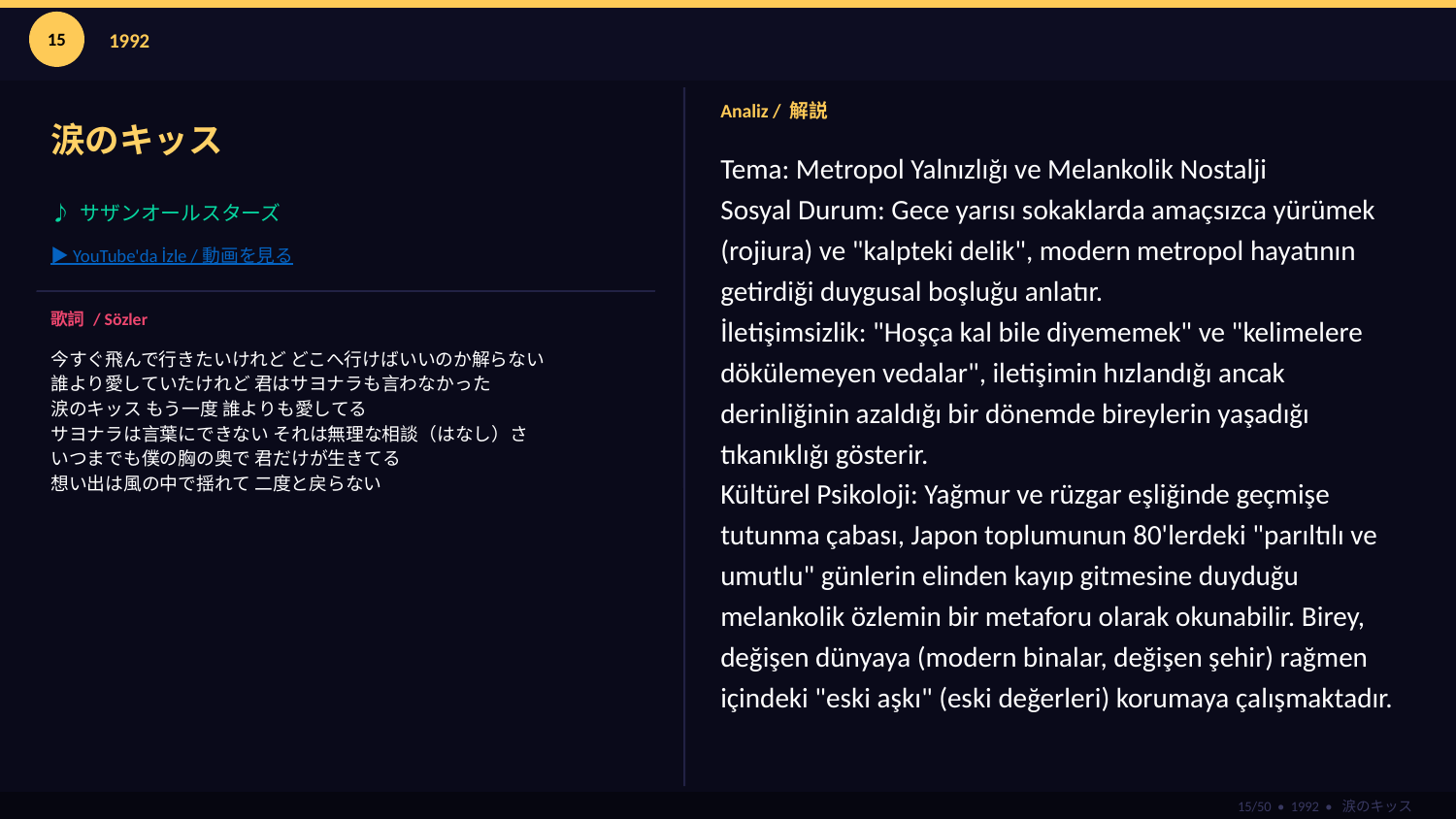

15
1992
涙のキッス

Analiz / 解説
Tema: Metropol Yalnızlığı ve Melankolik Nostalji
Sosyal Durum: Gece yarısı sokaklarda amaçsızca yürümek (rojiura) ve "kalpteki delik", modern metropol hayatının getirdiği duygusal boşluğu anlatır.
İletişimsizlik: "Hoşça kal bile diyememek" ve "kelimelere dökülemeyen vedalar", iletişimin hızlandığı ancak derinliğinin azaldığı bir dönemde bireylerin yaşadığı tıkanıklığı gösterir.
Kültürel Psikoloji: Yağmur ve rüzgar eşliğinde geçmişe tutunma çabası, Japon toplumunun 80'lerdeki "parıltılı ve umutlu" günlerin elinden kayıp gitmesine duyduğu melankolik özlemin bir metaforu olarak okunabilir. Birey, değişen dünyaya (modern binalar, değişen şehir) rağmen içindeki "eski aşkı" (eski değerleri) korumaya çalışmaktadır.
♪ サザンオールスターズ
▶ YouTube'da İzle / 動画を見る

歌詞 / Sözler
今すぐ飛んで行きたいけれど どこへ行けばいいのか解らない
誰より愛していたけれど 君はサヨナラも言わなかった
涙のキッス もう一度 誰よりも愛してる
サヨナラは言葉にできない それは無理な相談（はなし）さ
いつまでも僕の胸の奥で 君だけが生きてる
想い出は風の中で揺れて 二度と戻らない

15/50  •  1992  •  涙のキッス